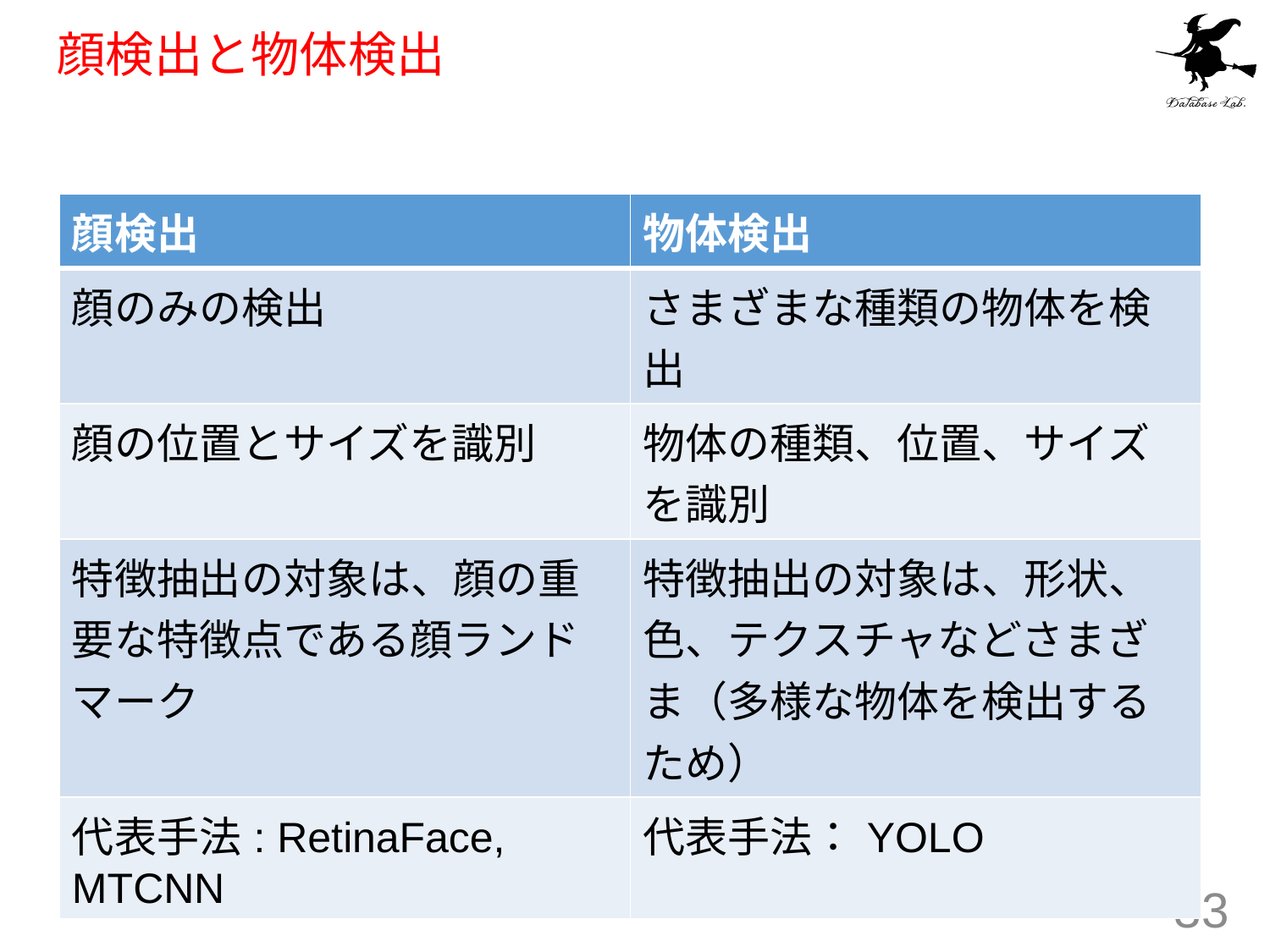

# 顔検出と物体検出
| 顔検出 | 物体検出 |
| --- | --- |
| 顔のみの検出 | さまざまな種類の物体を検出 |
| 顔の位置とサイズを識別 | 物体の種類、位置、サイズを識別 |
| 特徴抽出の対象は、顔の重要な特徴点である顔ランドマーク | 特徴抽出の対象は、形状、色、テクスチャなどさまざま（多様な物体を検出するため） |
| 代表手法: RetinaFace, MTCNN | 代表手法：YOLO |
33